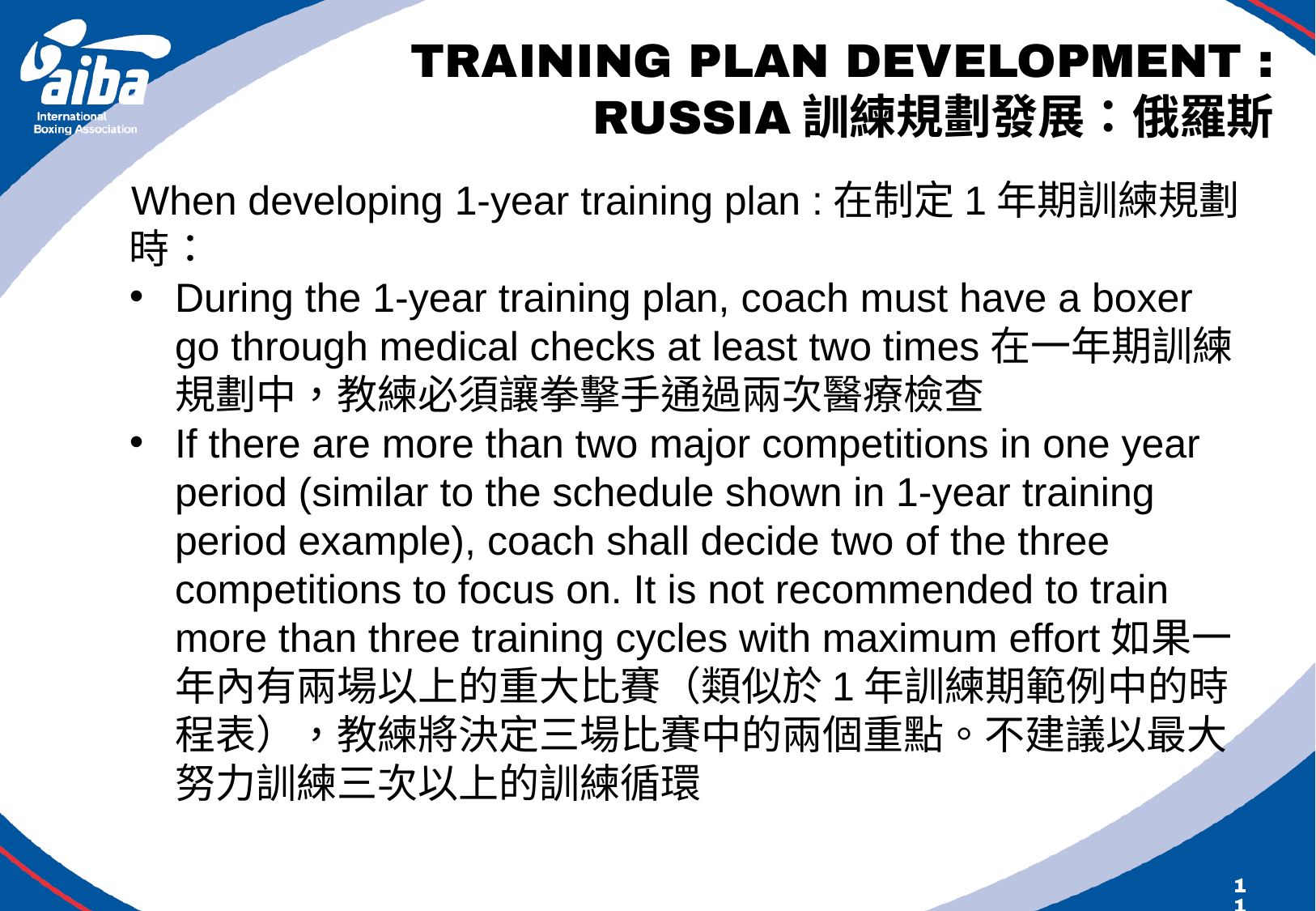

# TRAINING PLAN DEVELOPMENT : RUSSIA訓練規劃發展：俄羅斯
When developing 1-year training plan :在制定1年期訓練規劃時：
During the 1-year training plan, coach must have a boxer go through medical checks at least two times在一年期訓練規劃中，教練必須讓拳擊手通過兩次醫療檢查
If there are more than two major competitions in one year period (similar to the schedule shown in 1-year training period example), coach shall decide two of the three competitions to focus on. It is not recommended to train more than three training cycles with maximum effort如果一年內有兩場以上的重大比賽（類似於1年訓練期範例中的時程表），教練將決定三場比賽中的兩個重點。不建議以最大努力訓練三次以上的訓練循環
114